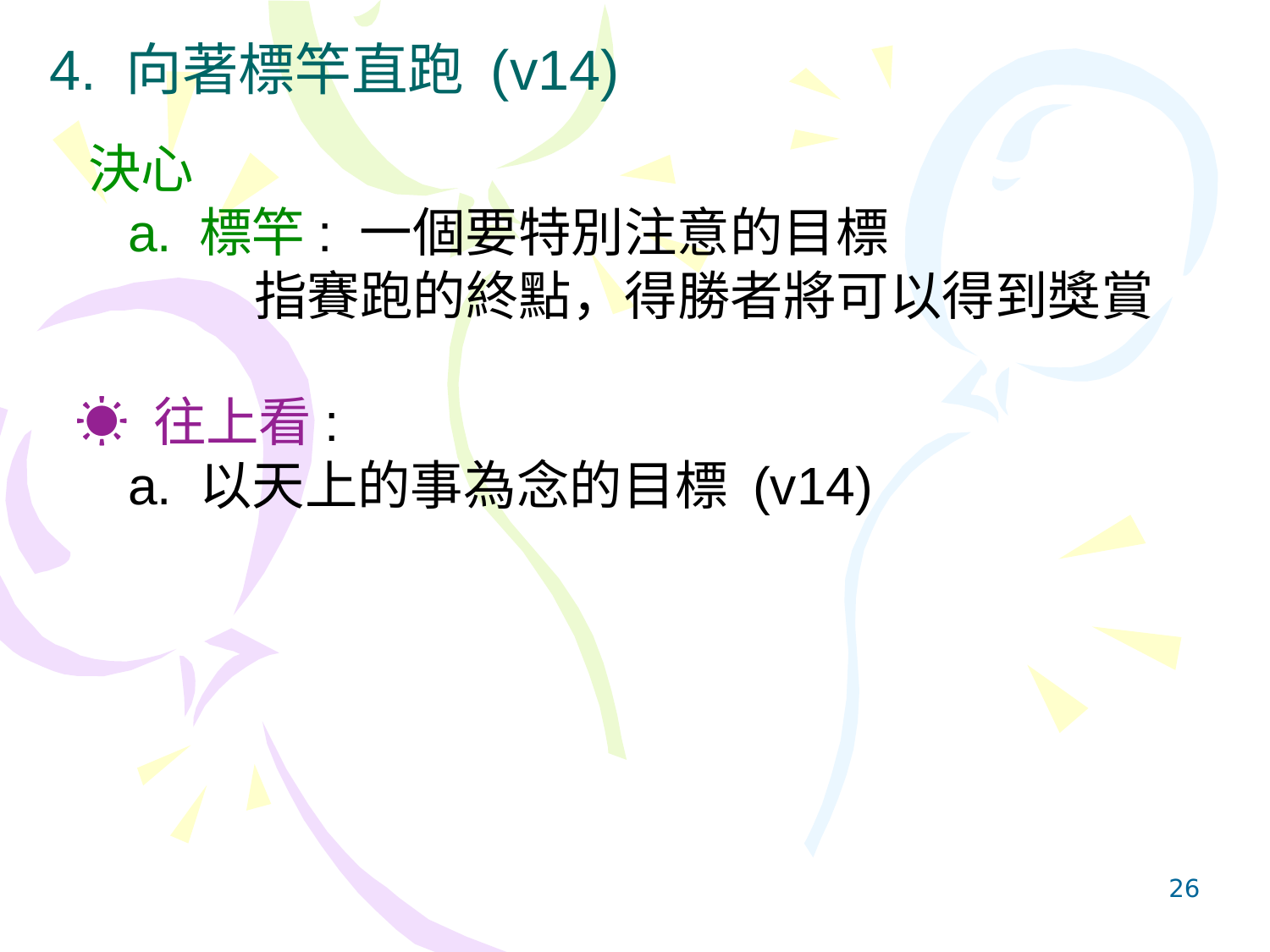

# 4. 向著標竿直跑 (v14)
   決心
      a. 標竿: 一個要特別注意的目標
                 指賽跑的終點，得勝者將可以得到獎賞

   ☀︎ 往上看:
      a. 以天上的事為念的目標 (v14)

26